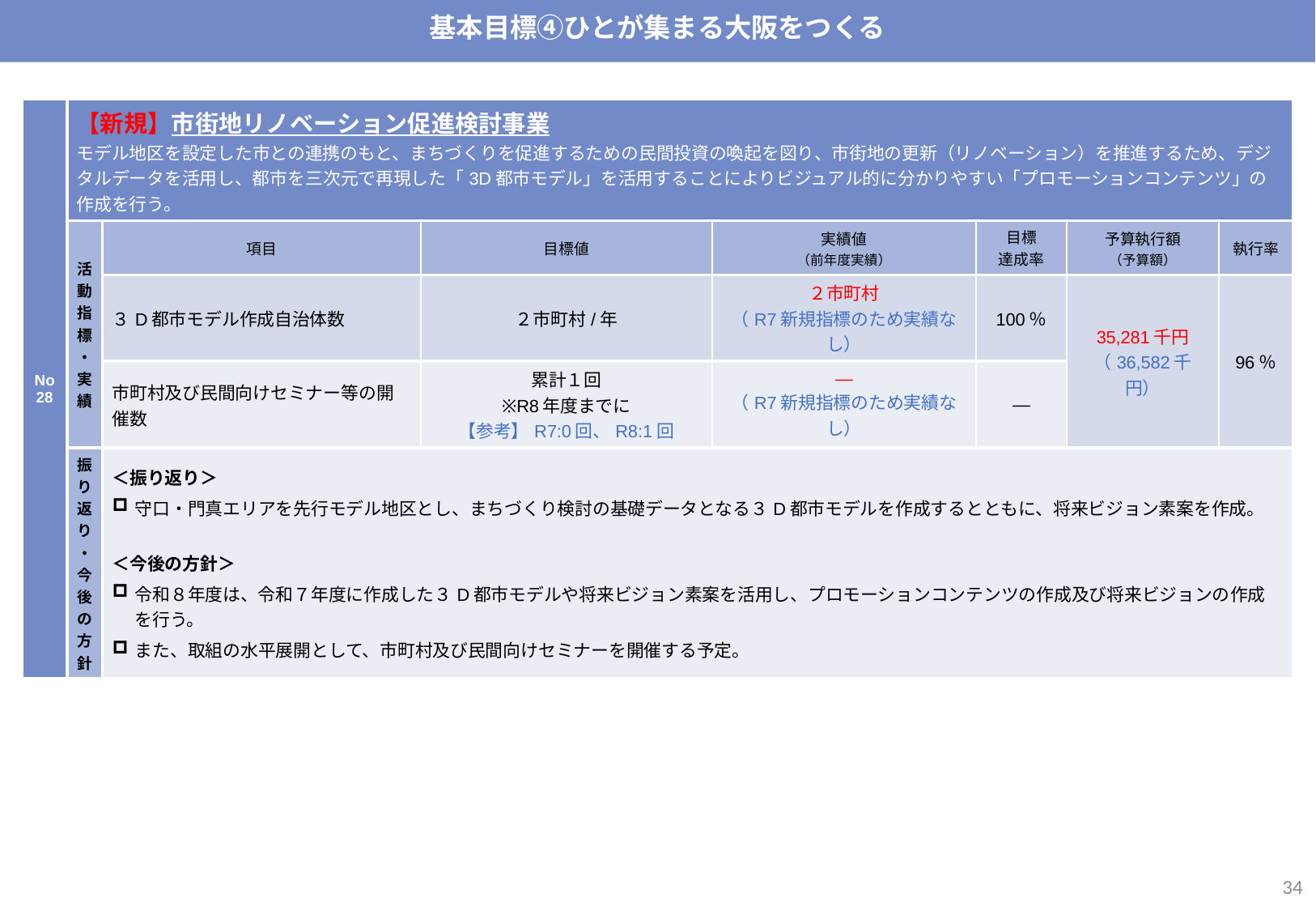

基本目標④ひとが集まる大阪をつくる
| No28 | 【新規】市街地リノベーション促進検討事業　 モデル地区を設定した市との連携のもと、まちづくりを促進するための民間投資の喚起を図り、市街地の更新（リノベーション）を推進するため、デジタルデータを活用し、都市を三次元で再現した「3D都市モデル」を活用することによりビジュアル的に分かりやすい「プロモーションコンテンツ」の作成を行う。 |  |  |  |  |  |  |
| --- | --- | --- | --- | --- | --- | --- | --- |
|  | 活動指標・実績 | 項目 | 目標値 | 実績値 （前年度実績） | 目標 達成率 | 予算執行額 （予算額） | 執行率 |
|  |  | ３D都市モデル作成自治体数 | ２市町村/年 | ２市町村 （R7新規指標のため実績なし） | 100％ | 35,281千円 （36,582千円） | 96％ |
|  |  | 市町村及び民間向けセミナー等の開催数 | 累計１回 ※R8年度までに 【参考】R7:0回、R8:1回 | ― （R7新規指標のため実績なし） | ― | 200,365千円 （201,952千円） | 99％ |
|  | 振り返り・今後の方針 | ＜振り返り＞ 守口・門真エリアを先行モデル地区とし、まちづくり検討の基礎データとなる３D都市モデルを作成するとともに、将来ビジョン素案を作成。 ＜今後の方針＞ 令和８年度は、令和７年度に作成した３D都市モデルや将来ビジョン素案を活用し、プロモーションコンテンツの作成及び将来ビジョンの作成を行う。 また、取組の水平展開として、市町村及び民間向けセミナーを開催する予定。 |  |  |  |  |  |
34